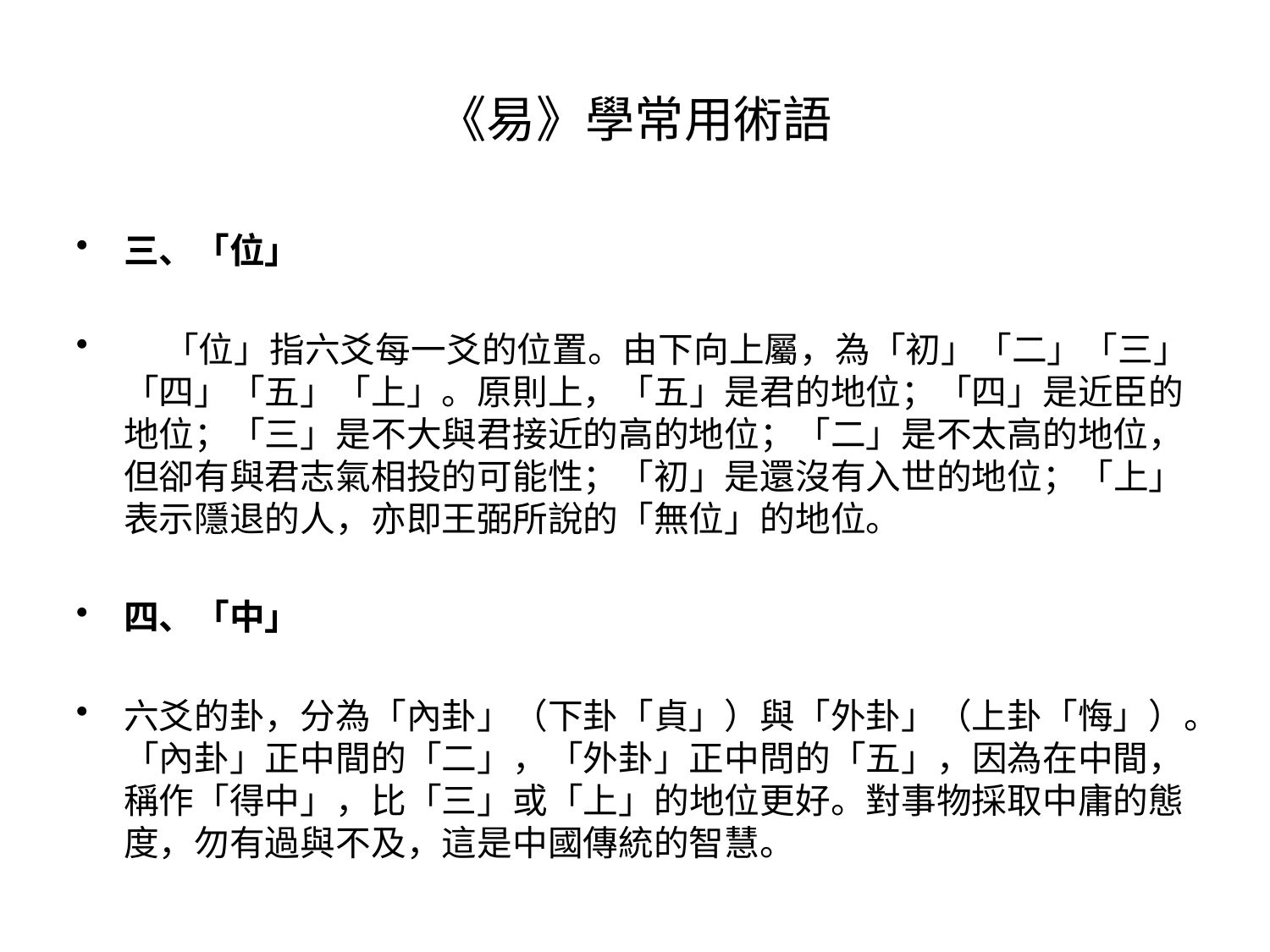

# 《易》學常用術語
三、「位」

    「位」指六爻每一爻的位置。由下向上屬，為「初」「二」「三」「四」「五」「上」。原則上，「五」是君的地位；「四」是近臣的地位；「三」是不大與君接近的高的地位；「二」是不太高的地位，但卻有與君志氣相投的可能性；「初」是還沒有入世的地位；「上」表示隱退的人，亦即王弼所說的「無位」的地位。

四、「中」

六爻的卦，分為「內卦」（下卦「貞」）與「外卦」（上卦「悔」）。「內卦」正中間的「二」，「外卦」正中問的「五」，因為在中間，稱作「得中」，比「三」或「上」的地位更好。對事物採取中庸的態度，勿有過與不及，這是中國傳統的智慧。